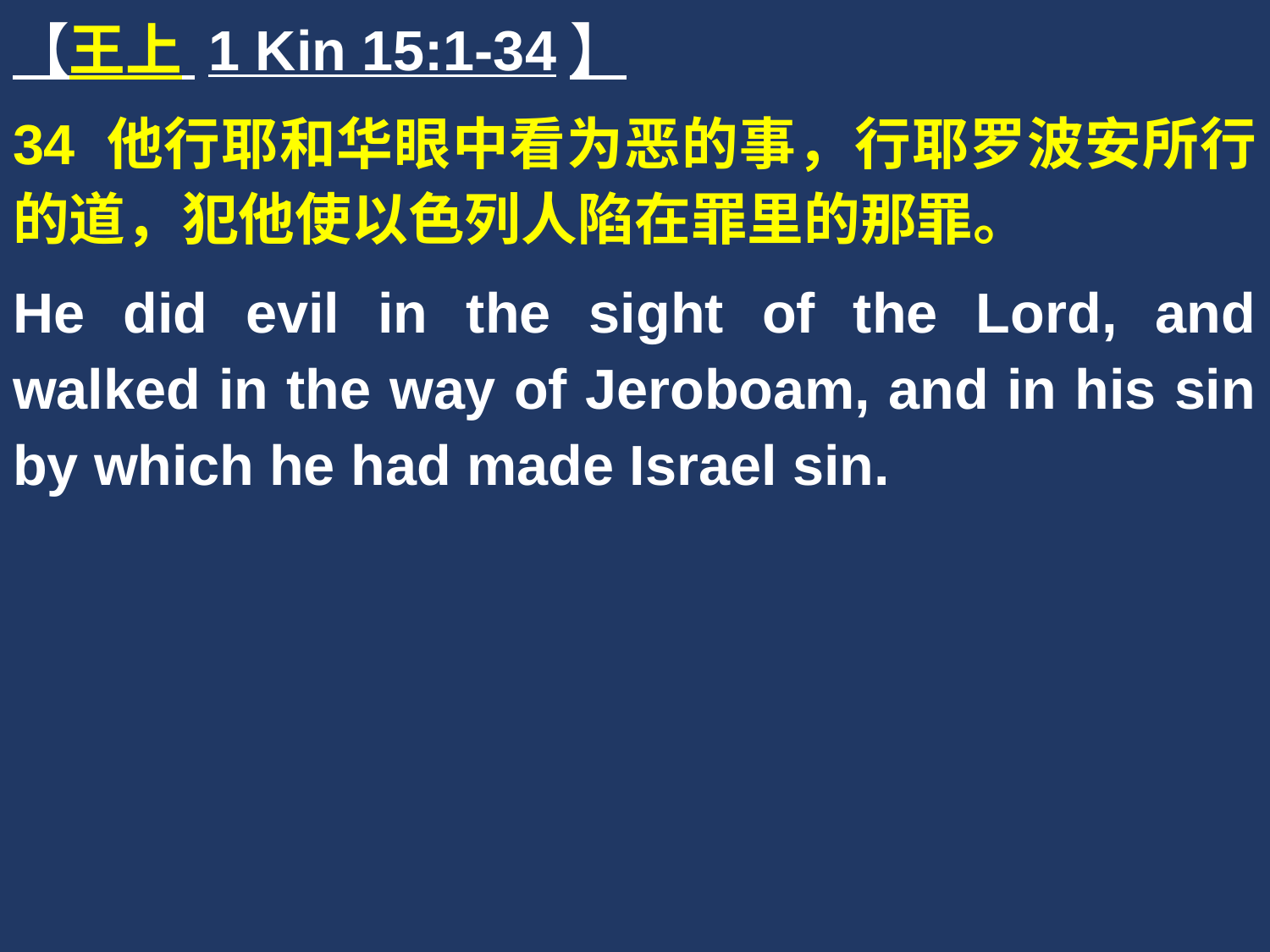

【王上 1 Kin 15:1-34】
34 他行耶和华眼中看为恶的事，行耶罗波安所行的道，犯他使以色列人陷在罪里的那罪。
He did evil in the sight of the Lord, and walked in the way of Jeroboam, and in his sin by which he had made Israel sin.